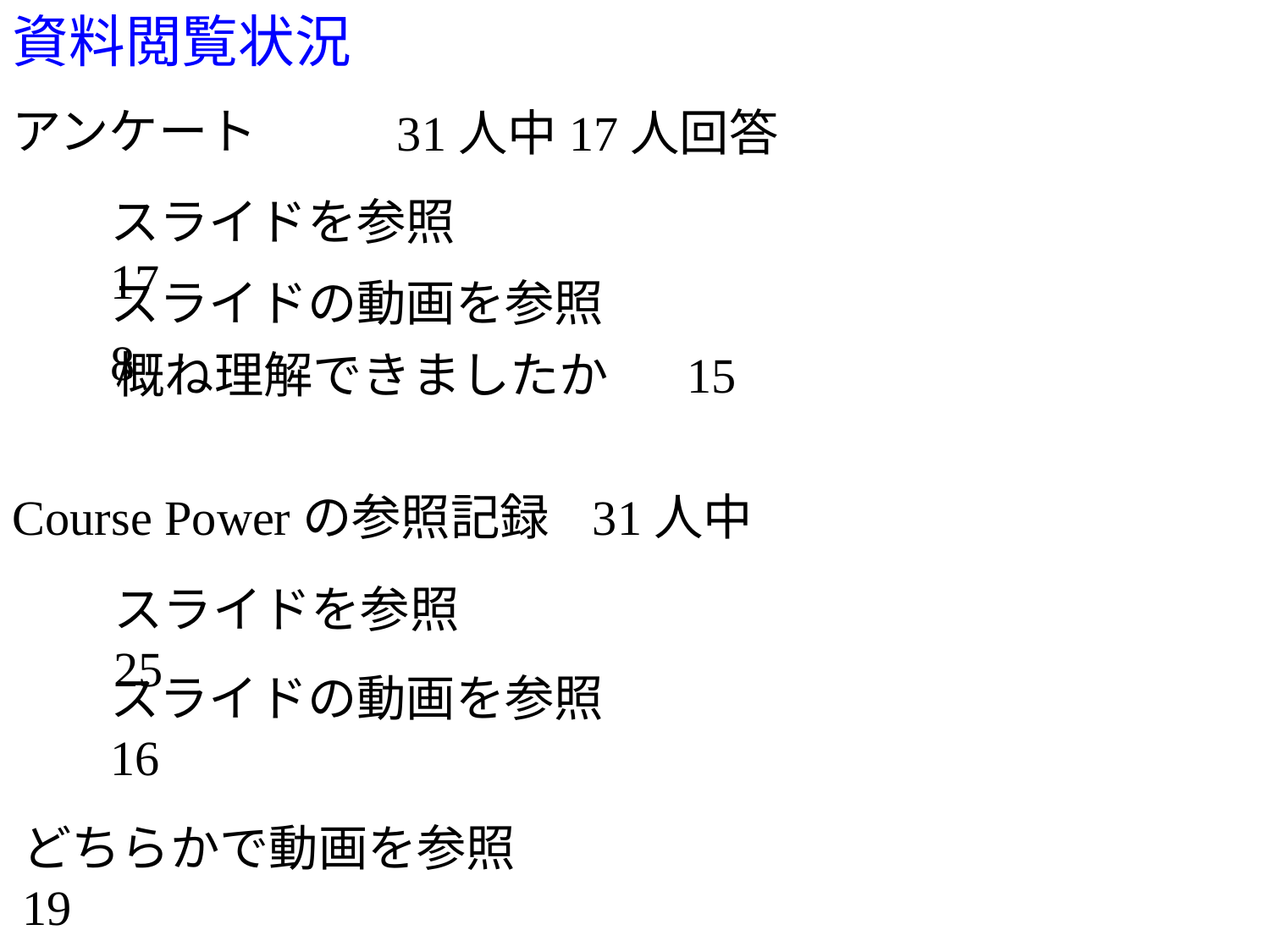

資料閲覧状況
アンケート
31人中17人回答
スライドを参照                    17
スライドの動画を参照         8
概ね理解できましたか      15
31人中
Course Powerの参照記録
スライドを参照                    25
スライドの動画を参照        16
どちらかで動画を参照       　 　 19